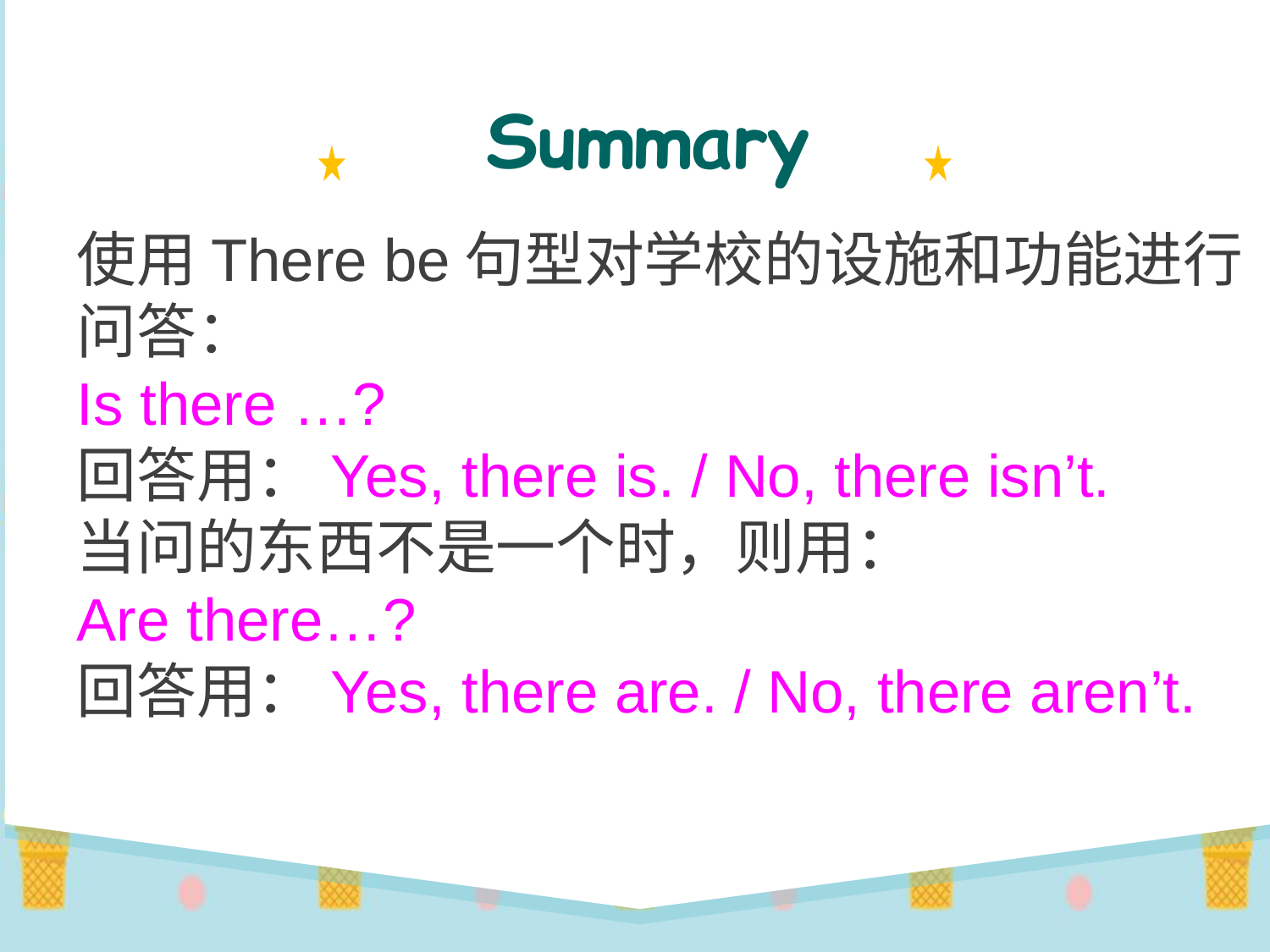

Summary

使用There be句型对学校的设施和功能进行问答：
Is there …?
回答用：Yes, there is. / No, there isn’t.
当问的东西不是一个时，则用：
Are there…?
回答用：Yes, there are. / No, there aren’t.